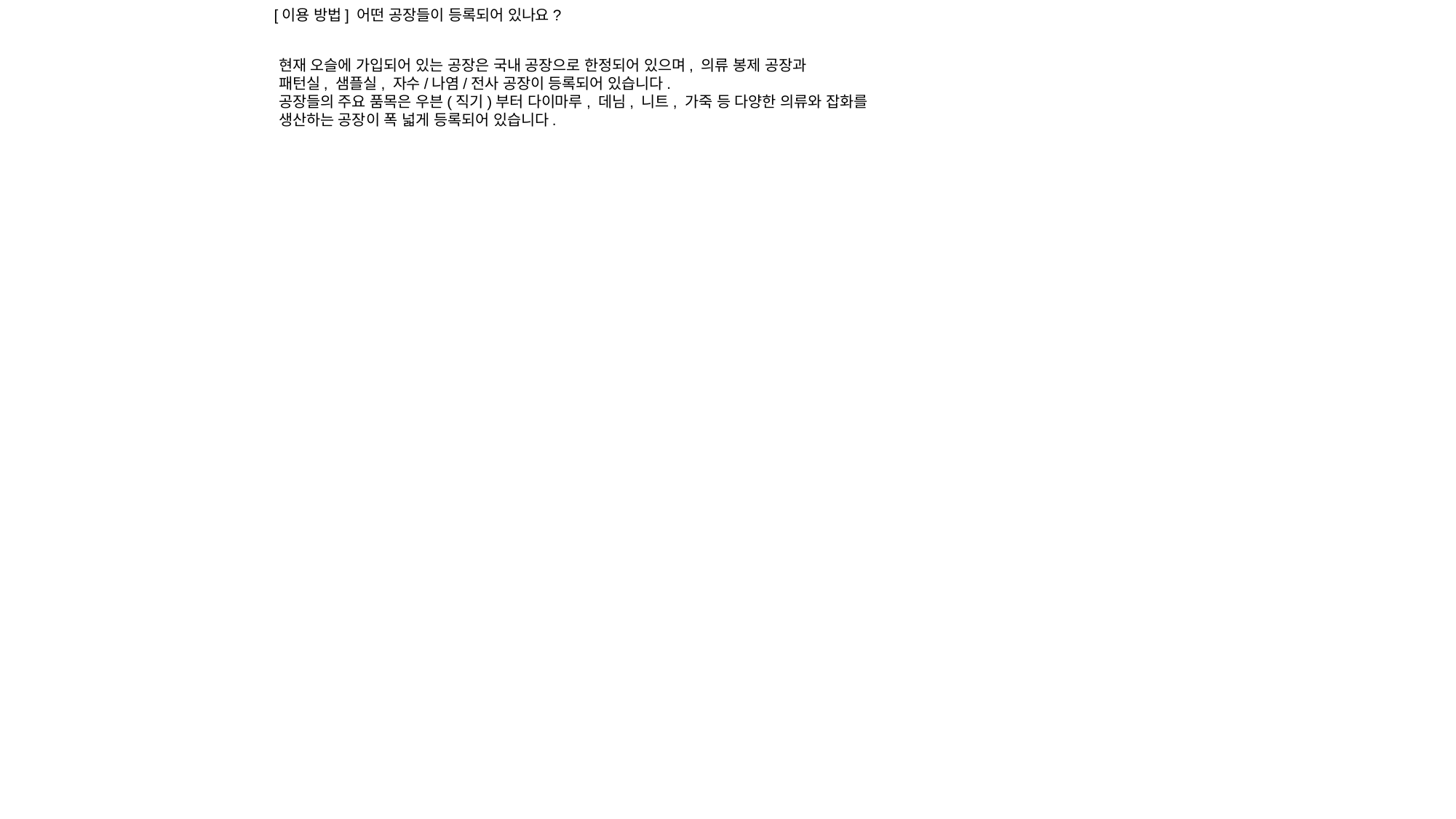

[이용 방법] 어떤 공장들이 등록되어 있나요?
현재 오슬에 가입되어 있는 공장은 국내 공장으로 한정되어 있으며, 의류 봉제 공장과
패턴실, 샘플실, 자수/나염/전사 공장이 등록되어 있습니다.
공장들의 주요 품목은 우븐(직기)부터 다이마루, 데님, 니트, 가죽 등 다양한 의류와 잡화를
생산하는 공장이 폭 넓게 등록되어 있습니다.